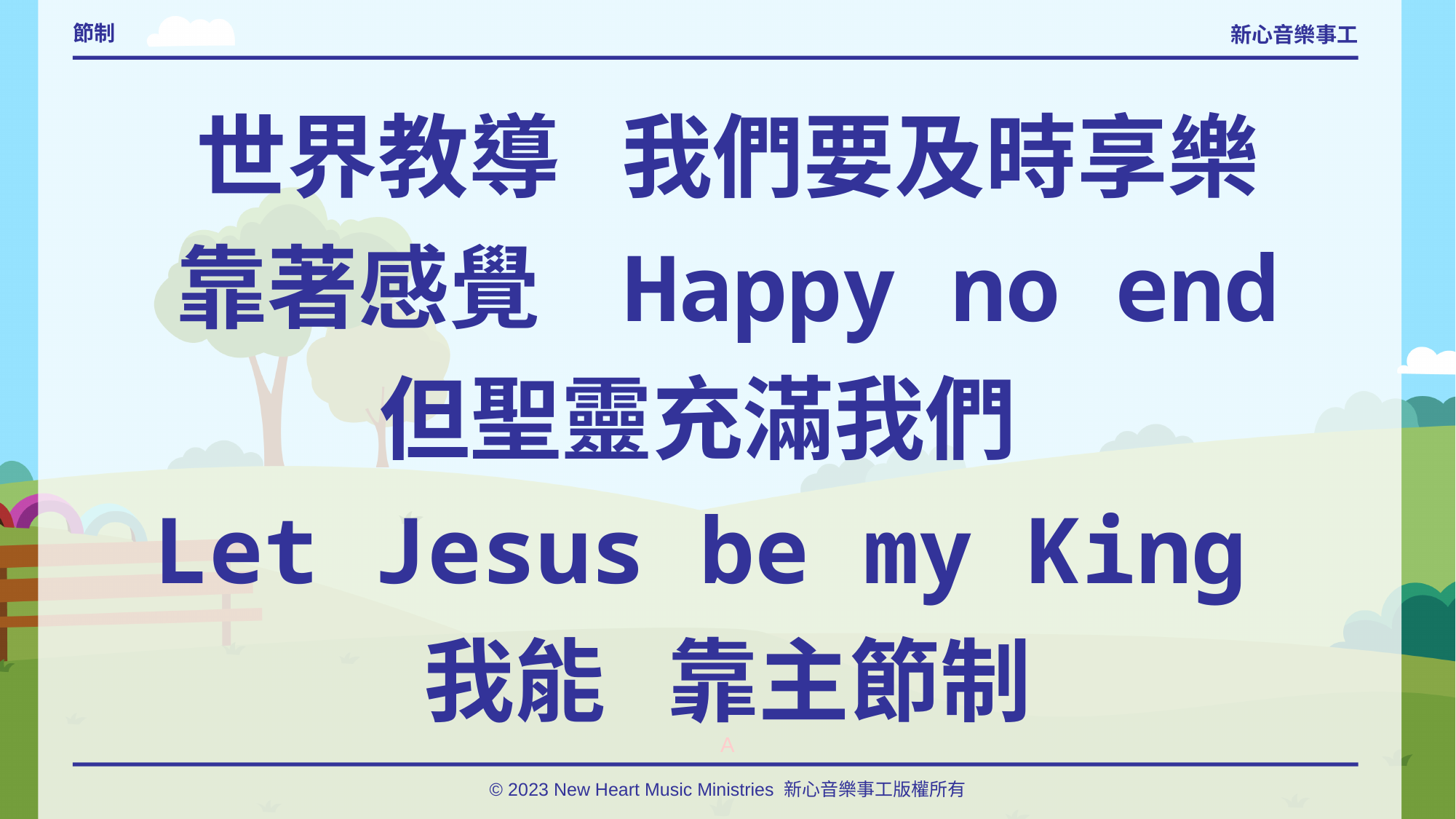

# 節制
世界教導   我們要及時享樂
靠著感覺   Happy no end
但聖靈充滿我們
Let Jesus be my King
我能   靠主節制
A
© 2023 New Heart Music Ministries 新心音樂事工版權所有